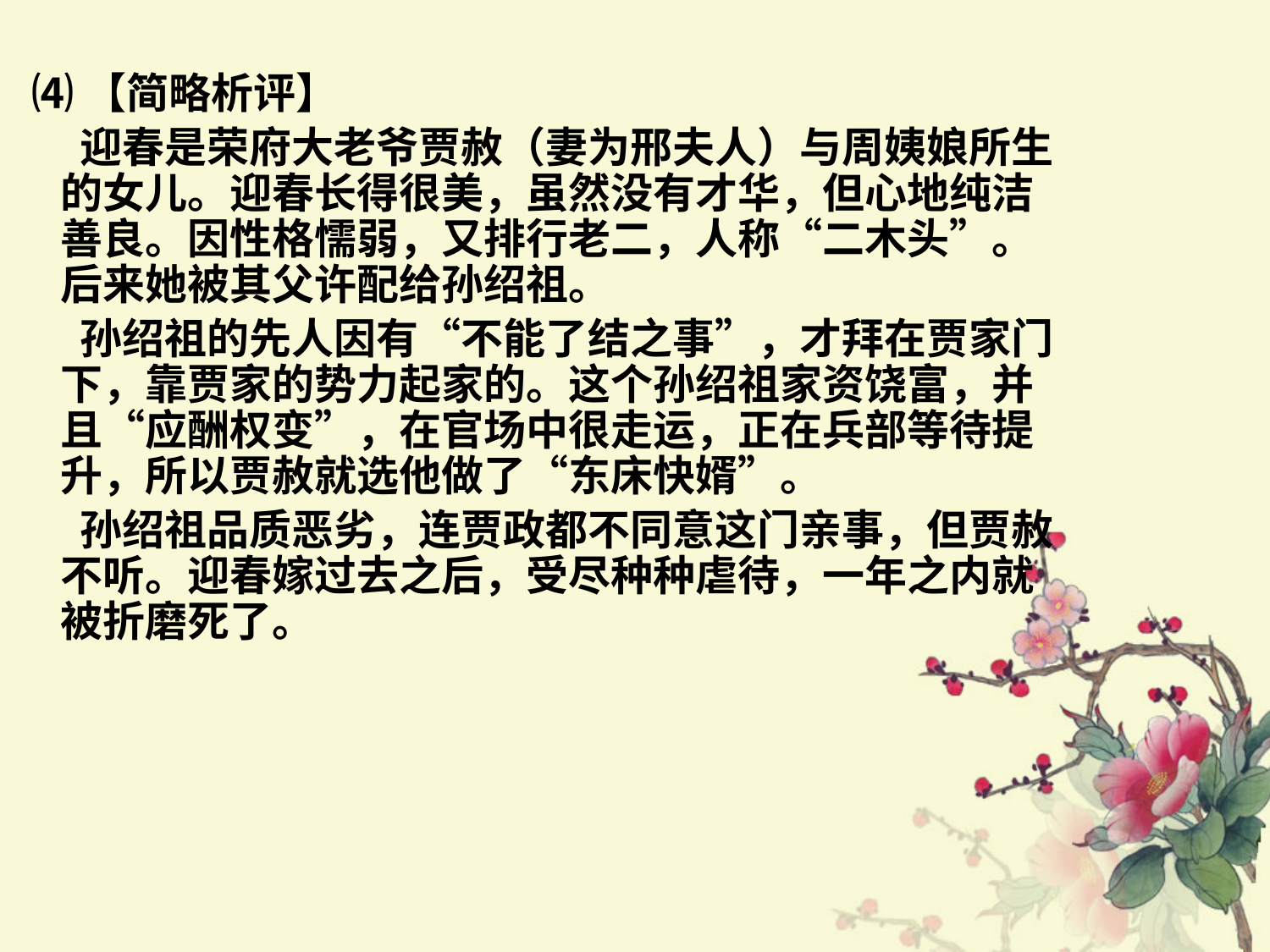

⑷【简略析评】
      迎春是荣府大老爷贾赦（妻为邢夫人）与周姨娘所生的女儿。迎春长得很美，虽然没有才华，但心地纯洁善良。因性格懦弱，又排行老二，人称“二木头”。后来她被其父许配给孙绍祖。
      孙绍祖的先人因有“不能了结之事”，才拜在贾家门下，靠贾家的势力起家的。这个孙绍祖家资饶富，并且“应酬权变”，在官场中很走运，正在兵部等待提升，所以贾赦就选他做了“东床快婿”。
      孙绍祖品质恶劣，连贾政都不同意这门亲事，但贾赦不听。迎春嫁过去之后，受尽种种虐待，一年之内就被折磨死了。